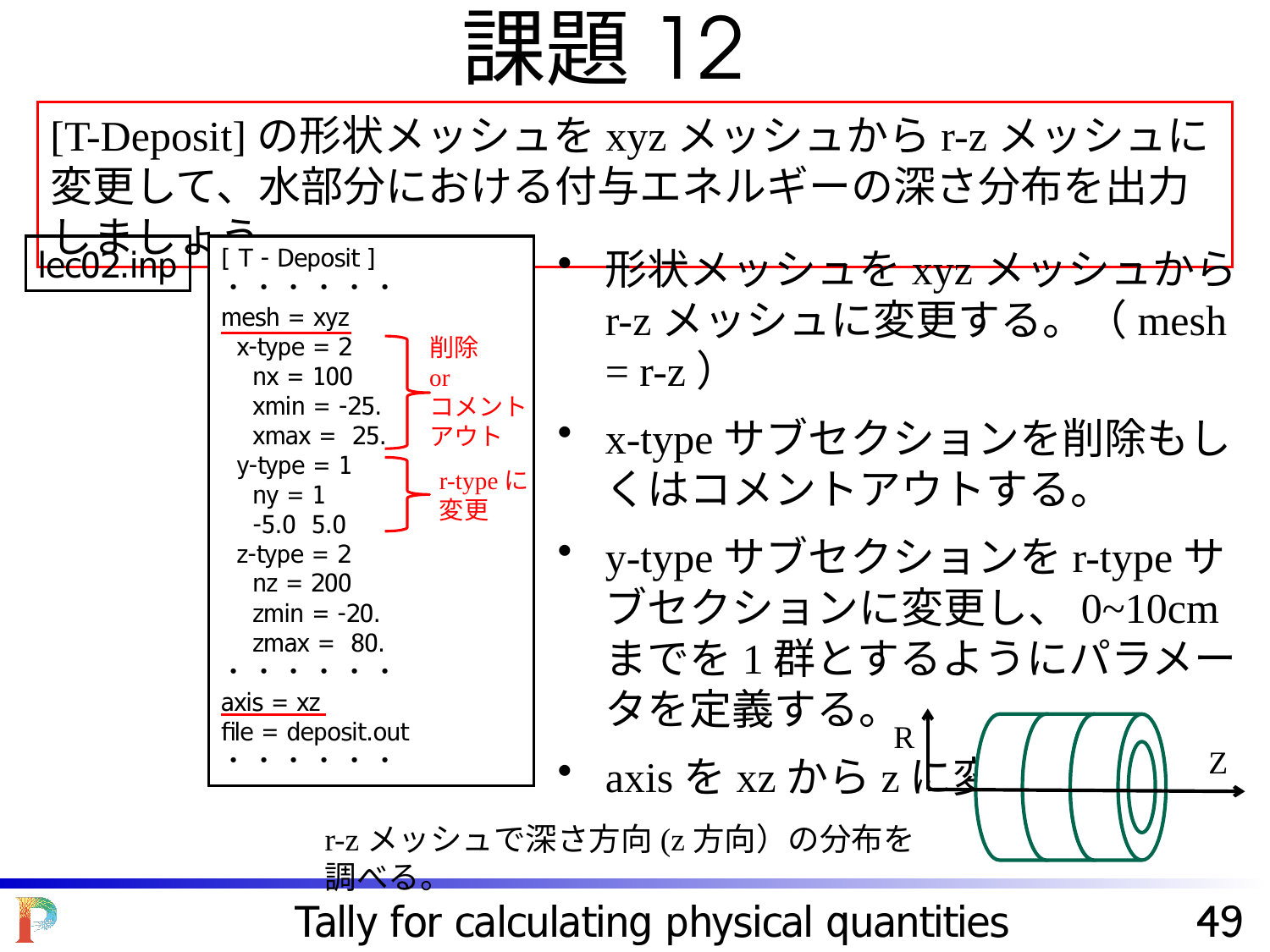

課題12
[T-Deposit]の形状メッシュをxyzメッシュからr-zメッシュに変更して、水部分における付与エネルギーの深さ分布を出力しましょう。
lec02.inp
[ T - Deposit ]
・ ・ ・ ・ ・ ・
mesh = xyz
  x-type = 2
    nx = 100
    xmin = -25.
    xmax =  25.
  y-type = 1
    ny = 1
    -5.0  5.0
  z-type = 2
    nz = 200
    zmin = -20.
    zmax =  80.
・ ・ ・ ・ ・ ・
axis = xz
file = deposit.out
・ ・ ・ ・ ・ ・
形状メッシュをxyzメッシュからr-zメッシュに変更する。（mesh = r-z）

x-typeサブセクションを削除もしくはコメントアウトする。

y-typeサブセクションをr-typeサブセクションに変更し、0~10cmまでを1群とするようにパラメータを定義する。

axisをxzからzに変更する。
削除
or
コメント
アウト

r-typeに
変更

R
Z
r-zメッシュで深さ方向(z方向）の分布を調べる。
Tally for calculating physical quantities